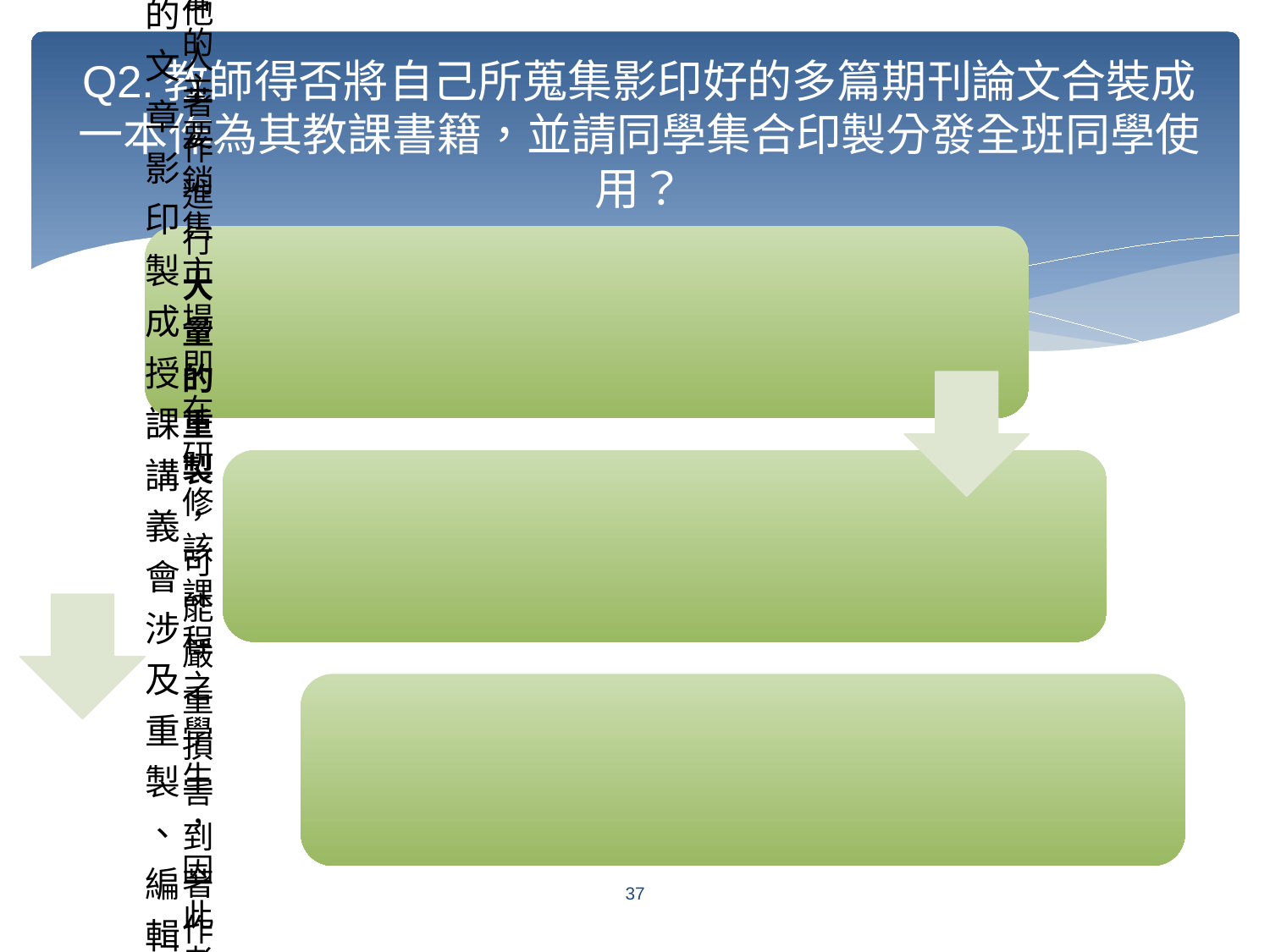

# Q2.教師得否將自己所蒐集影印好的多篇期刊論文合裝成一本作為其教課書籍，並請同學集合印製分發全班同學使用？

37